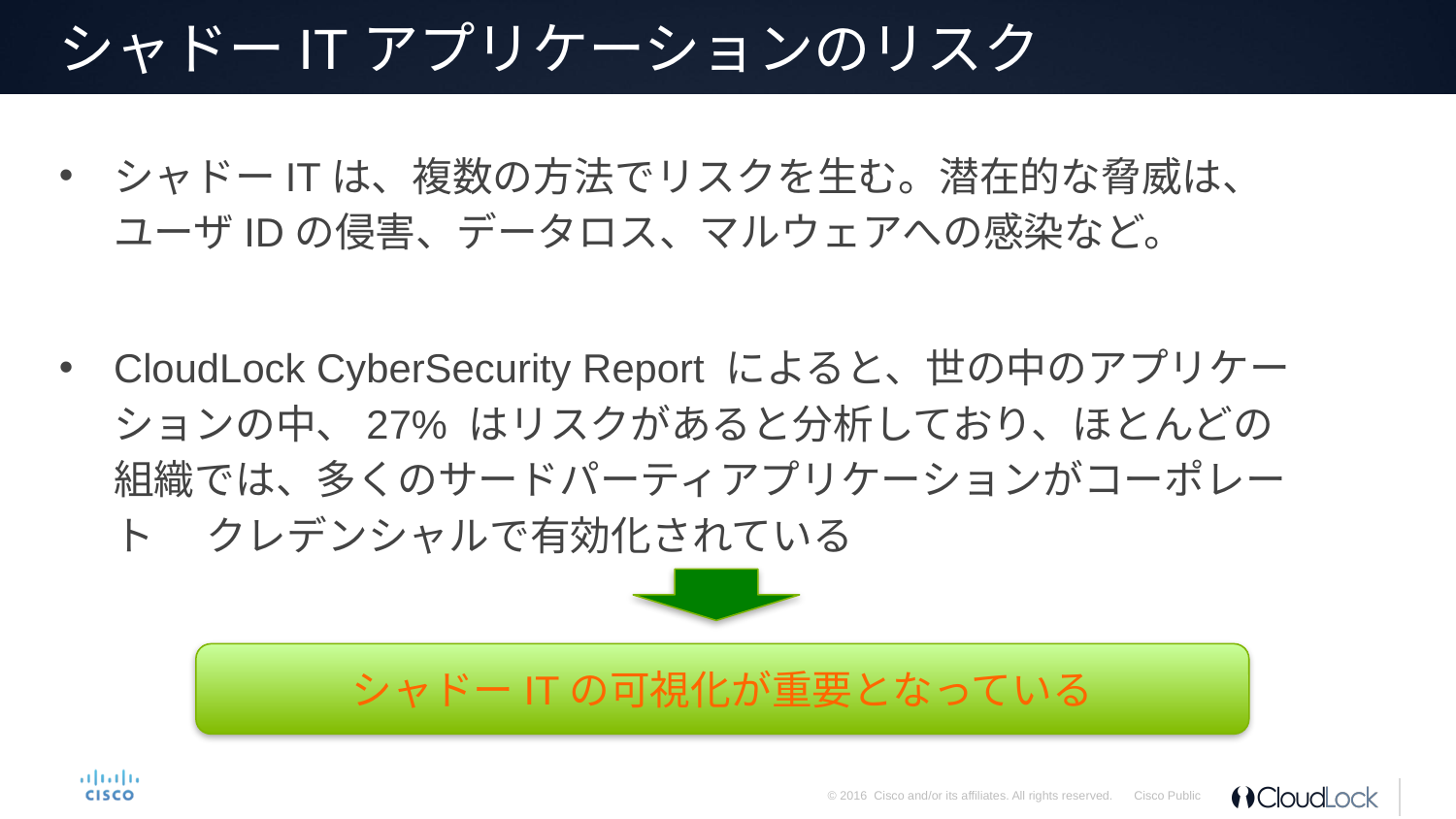

# シャドーITアプリケーションのリスク
シャドーITは、複数の方法でリスクを生む。潜在的な脅威は、ユーザIDの侵害、データロス、マルウェアへの感染など。

CloudLock CyberSecurity Report によると、世の中のアプリケーションの中、27% はリスクがあると分析しており、ほとんどの組織では、多くのサードパーティアプリケーションがコーポレート 　クレデンシャルで有効化されている

シャドーITの可視化が重要となっている